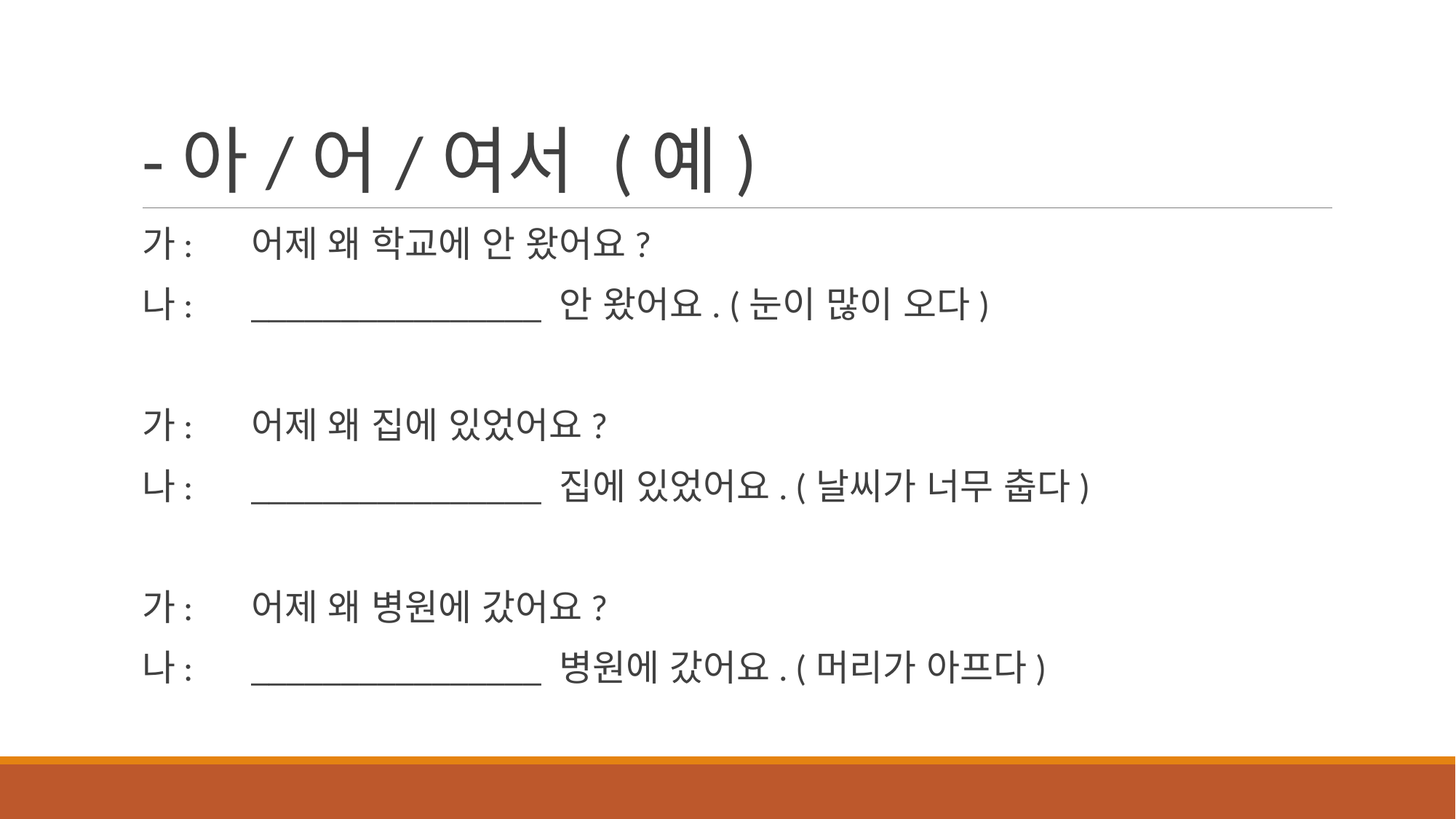

# -아/어/여서 (예)
가:	어제 왜 학교에 안 왔어요?
나:	________________ 안 왔어요. (눈이 많이 오다)

가:	어제 왜 집에 있었어요?
나:	________________ 집에 있었어요. (날씨가 너무 춥다)

가:	어제 왜 병원에 갔어요?
나:	________________ 병원에 갔어요. (머리가 아프다)